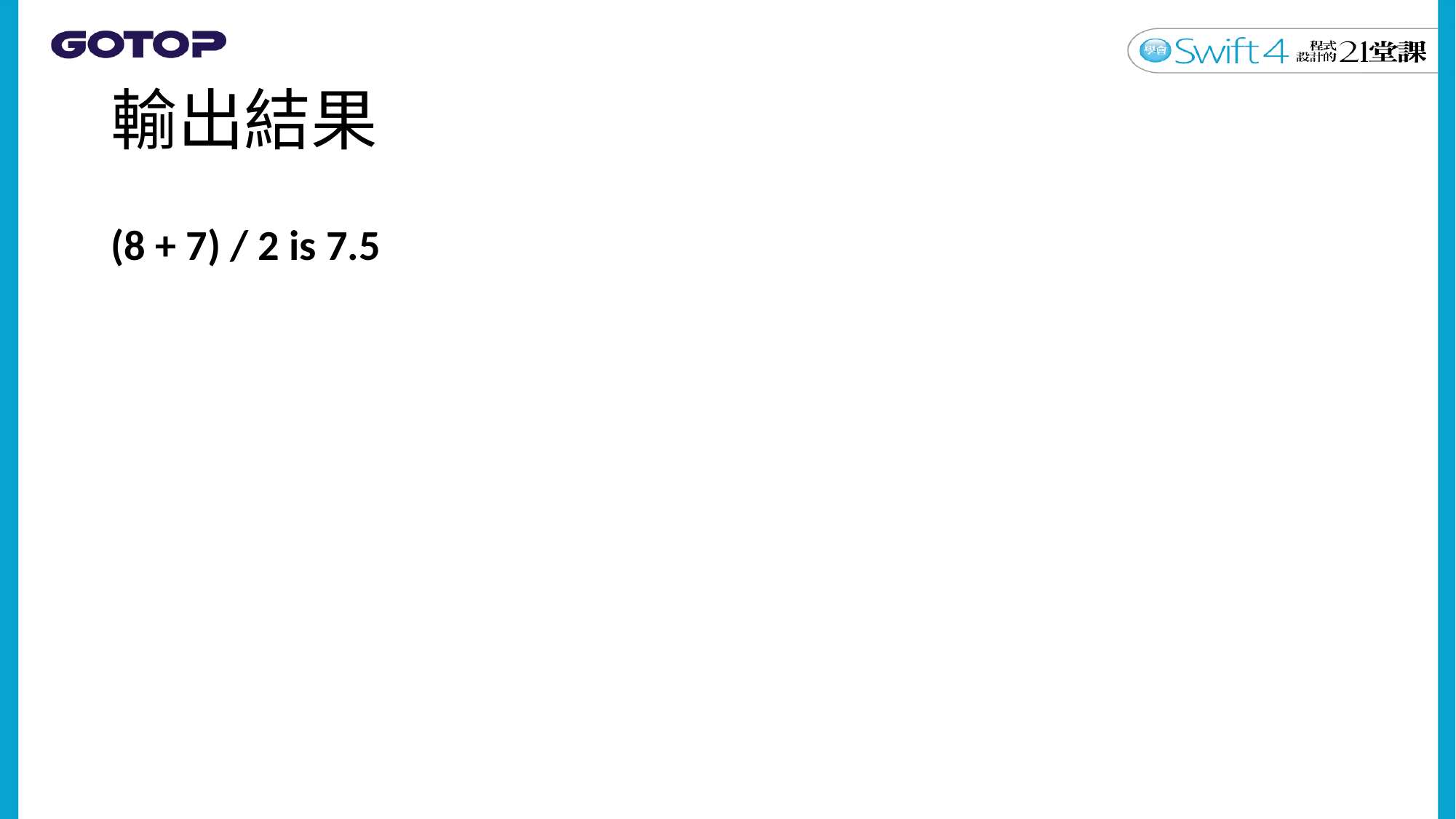

# 輸出結果
(8 + 7) / 2 is 7.5